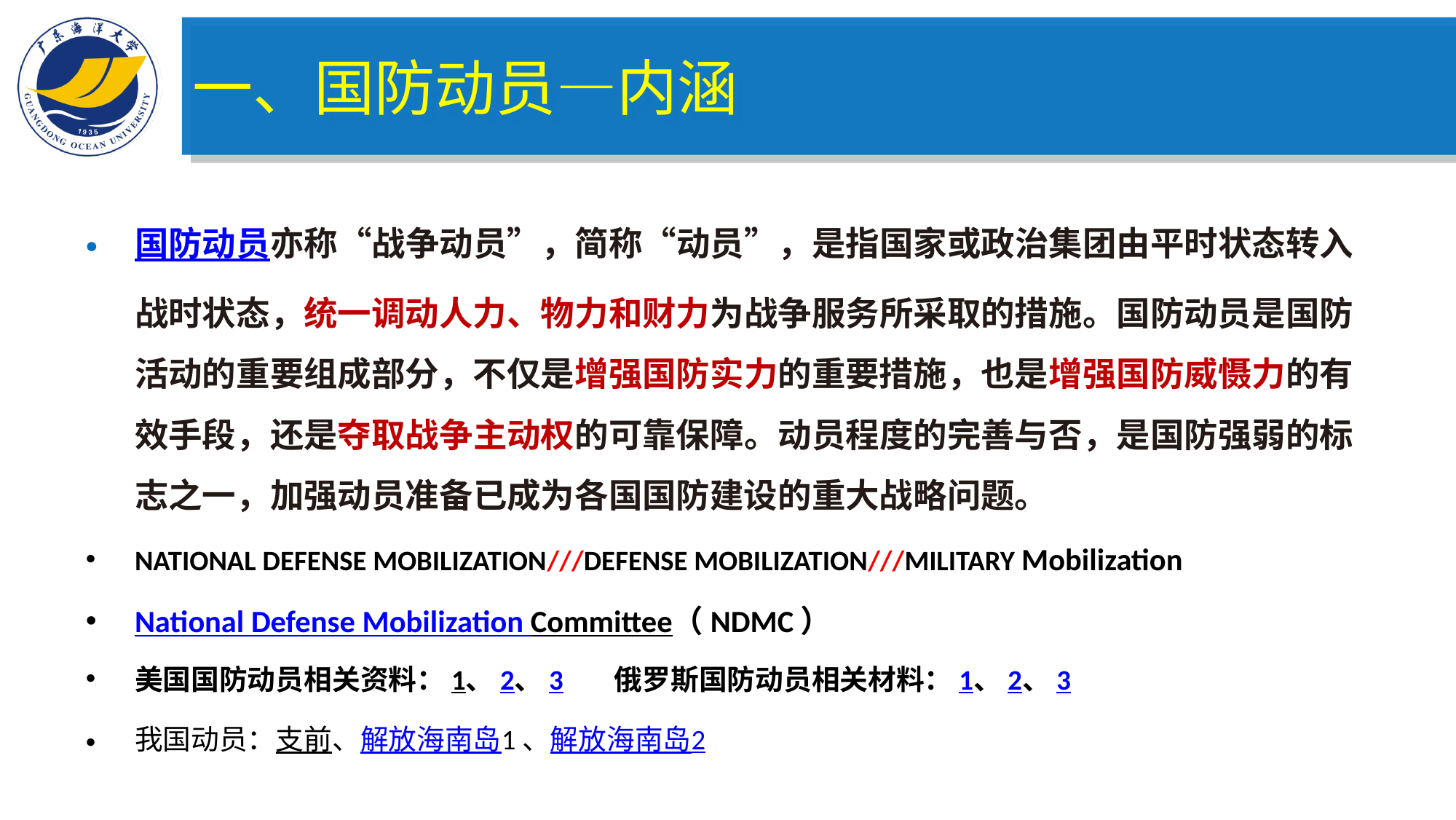

一、国防动员—内涵
国防动员亦称“战争动员”，简称“动员”，是指国家或政治集团由平时状态转入战时状态，统一调动人力、物力和财力为战争服务所采取的措施。国防动员是国防活动的重要组成部分，不仅是增强国防实力的重要措施，也是增强国防威慑力的有效手段，还是夺取战争主动权的可靠保障。动员程度的完善与否，是国防强弱的标志之一，加强动员准备已成为各国国防建设的重大战略问题。
National defense mobilization///defense mobilization///Military Mobilization
National Defense Mobilization Committee（NDMC）
美国国防动员相关资料：1、2、3       俄罗斯国防动员相关材料：1、2、3
我国动员：支前、解放海南岛1、解放海南岛2